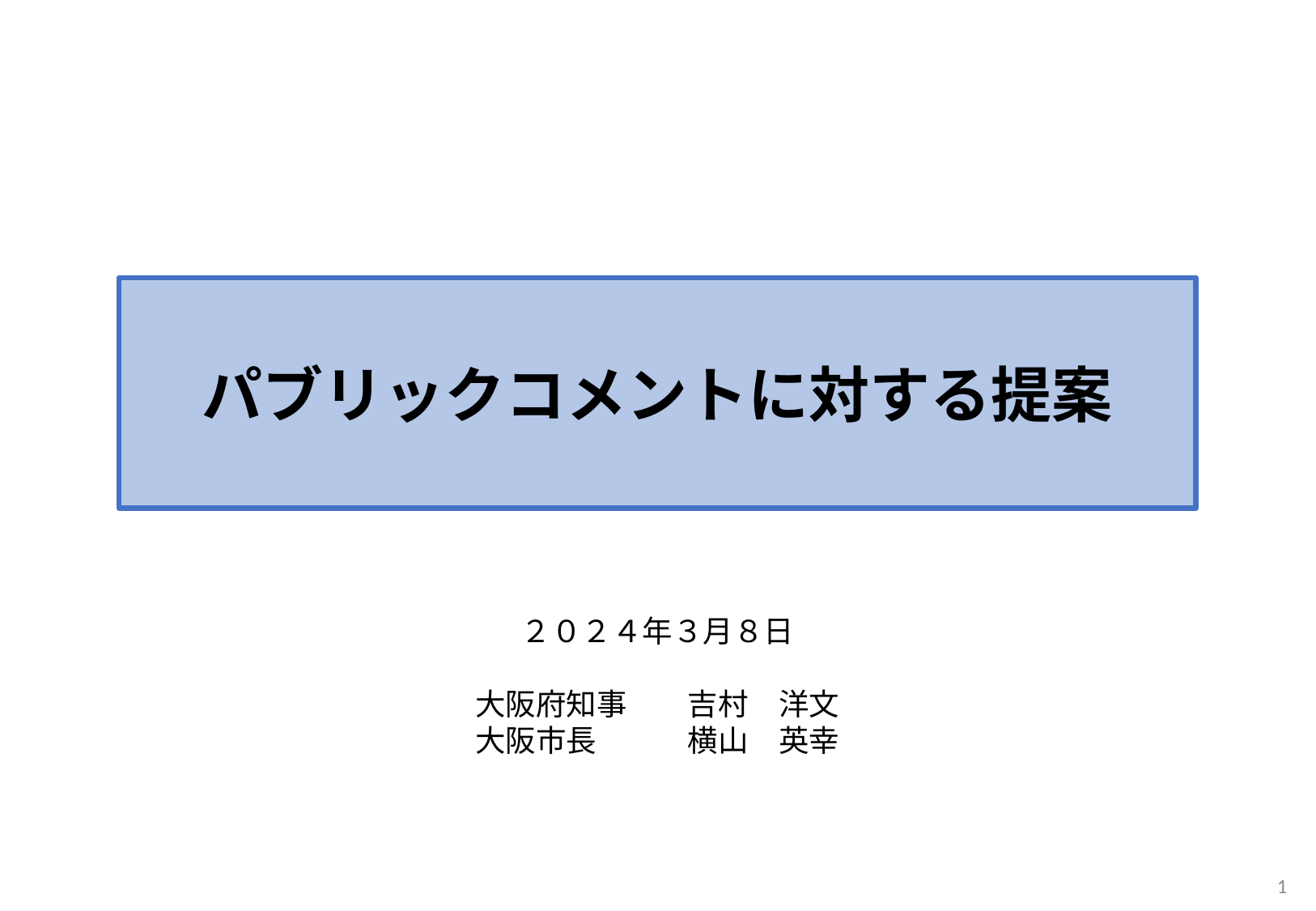

パブリックコメントに対する提案

２０２４年３月８日

大阪府知事　　吉村　洋文
大阪市長　　　横山　英幸
1